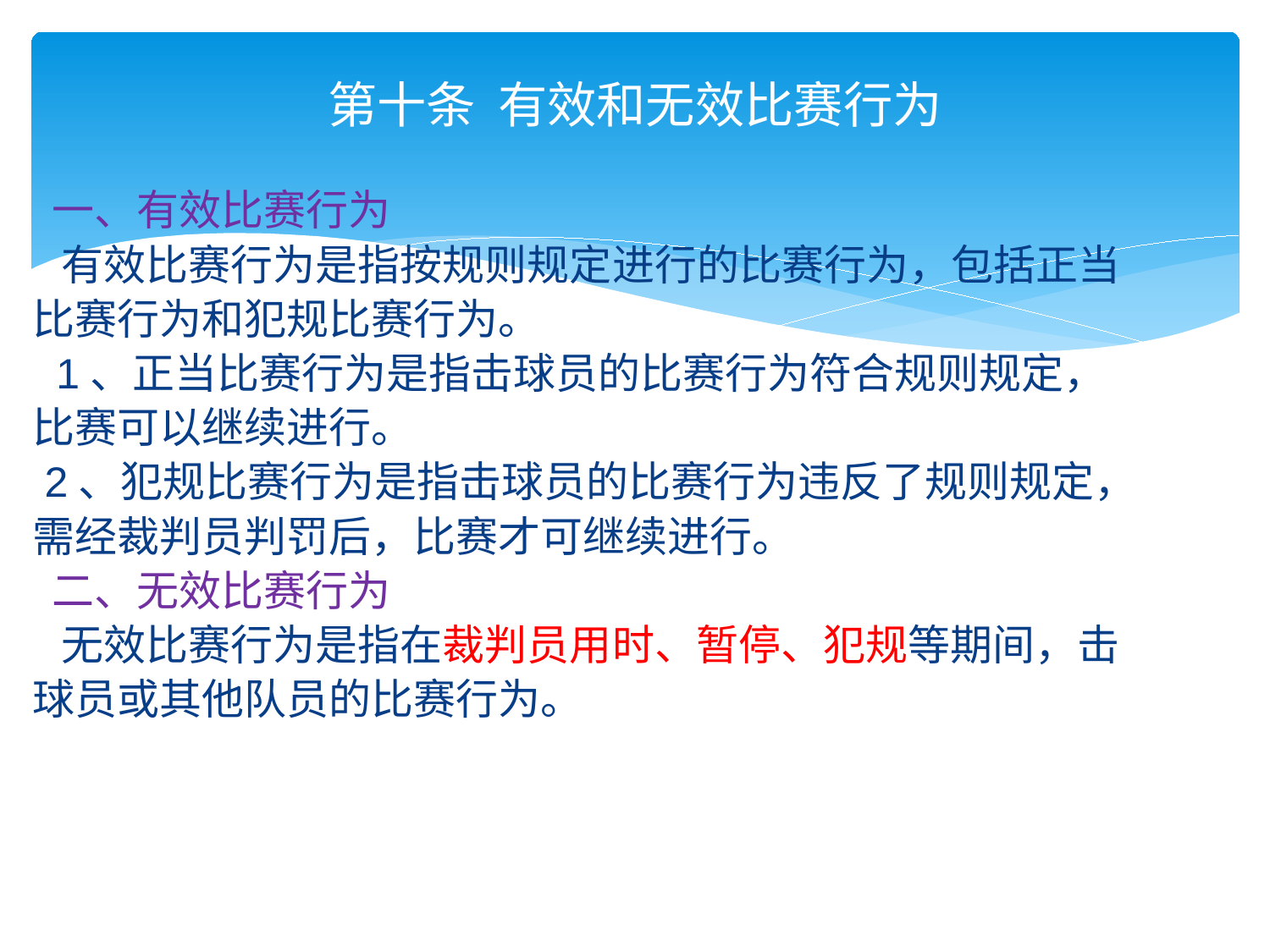

# 第十条  有效和无效比赛行为
 一、有效比赛行为
  有效比赛行为是指按规则规定进行的比赛行为，包括正当比赛行为和犯规比赛行为。
  1、正当比赛行为是指击球员的比赛行为符合规则规定，比赛可以继续进行。
 2、犯规比赛行为是指击球员的比赛行为违反了规则规定，需经裁判员判罚后，比赛才可继续进行。
 二、无效比赛行为
  无效比赛行为是指在裁判员用时、暂停、犯规等期间，击球员或其他队员的比赛行为。